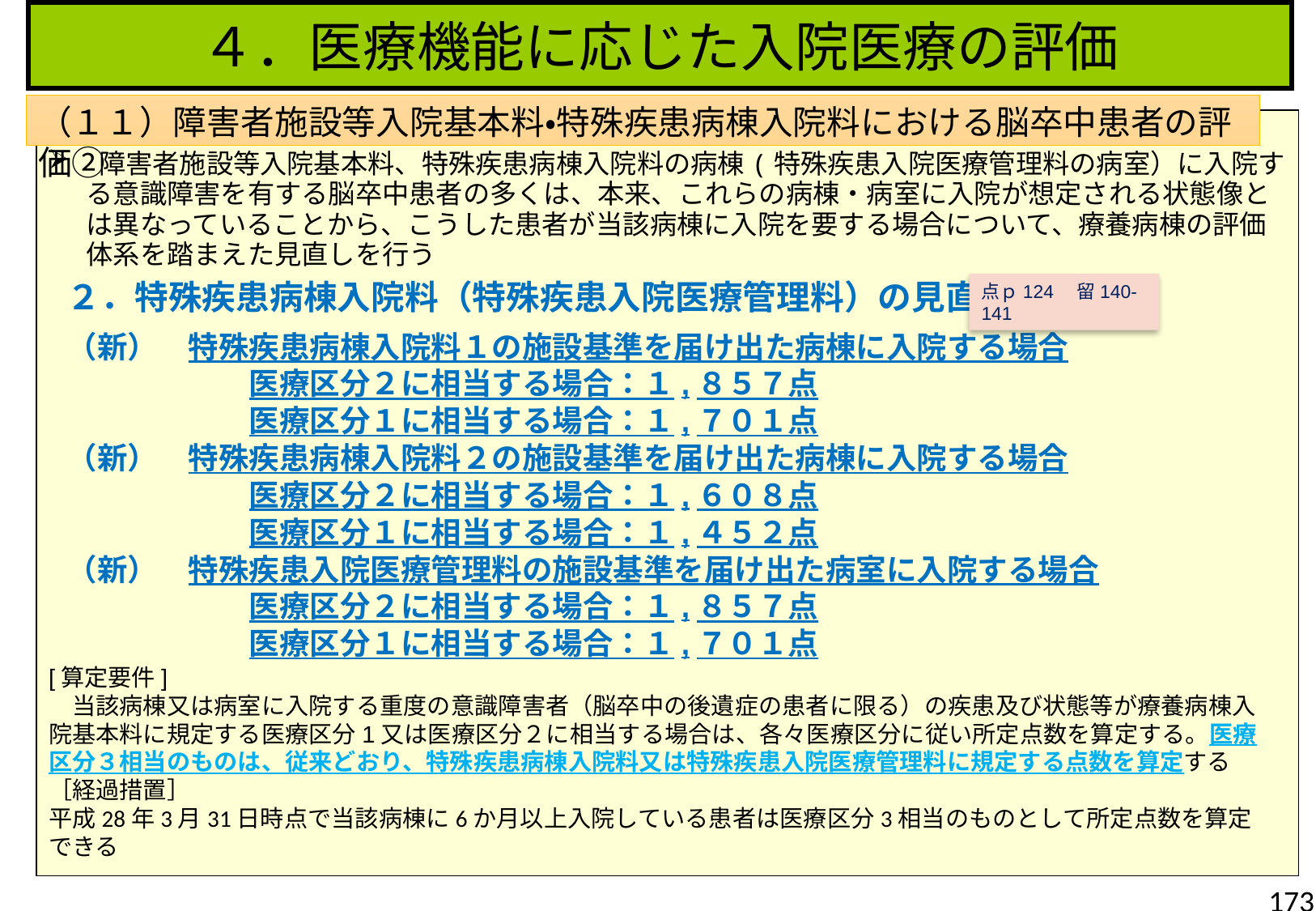

４．医療機能に応じた入院医療の評価
（１１）障害者施設等入院基本料・特殊疾患病棟入院料における脳卒中患者の評価②

 障害者施設等入院基本料、特殊疾患病棟入院料の病棟(特殊疾患入院医療管理料の病室）に入院する意識障害を有する脳卒中患者の多くは、本来、これらの病棟・病室に入院が想定される状態像とは異なっていることから、こうした患者が当該病棟に入院を要する場合について、療養病棟の評価体系を踏まえた見直しを行う
２．特殊疾患病棟入院料（特殊疾患入院医療管理料）の見直し
（新）　特殊疾患病棟入院料１の施設基準を届け出た病棟に入院する場合
　　　　　　医療区分２に相当する場合：１,８５７点
　　　　　　医療区分１に相当する場合：１,７０１点
（新）　特殊疾患病棟入院料２の施設基準を届け出た病棟に入院する場合
　　　　　　医療区分２に相当する場合：１,６０８点
　　　　　　医療区分１に相当する場合：１,４５２点
（新）　特殊疾患入院医療管理料の施設基準を届け出た病室に入院する場合
　　　　　　医療区分２に相当する場合：１,８５７点
　　　　　　医療区分１に相当する場合：１,７０１点
点ｐ124　留140-141
[算定要件]
　当該病棟又は病室に入院する重度の意識障害者（脳卒中の後遺症の患者に限る）の疾患及び状態等が療養病棟入院基本料に規定する医療区分1又は医療区分２に相当する場合は、各々医療区分に従い所定点数を算定する。医療区分３相当のものは、従来どおり、特殊疾患病棟入院料又は特殊疾患入院医療管理料に規定する点数を算定する
［経過措置］
平成28年3月31日時点で当該病棟に6か月以上入院している患者は医療区分3相当のものとして所定点数を算定できる

173